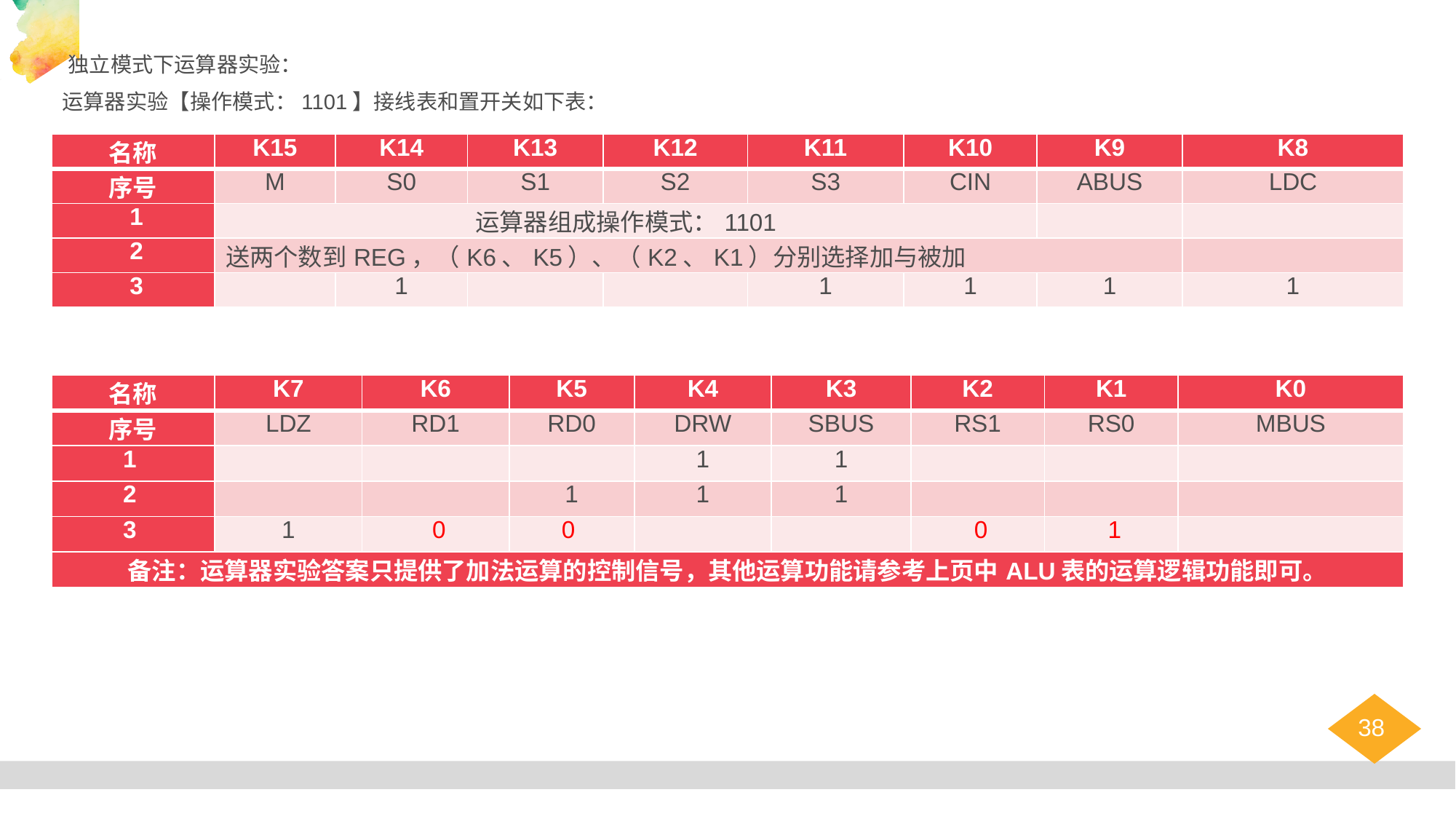

独立模式下运算器实验：
运算器实验【操作模式：1101】接线表和置开关如下表：

| 名称 | K15 | K14 | K13 | K12 | K11 | K10 | K9 | K8 |
| --- | --- | --- | --- | --- | --- | --- | --- | --- |
| 序号 | M | S0 | S1 | S2 | S3 | CIN | ABUS | LDC |
| 1 | 运算器组成操作模式：1101 |  |  |  |  |  |  |  |
| 2 | 送两个数到REG，（K6、K5）、（K2、K1）分别选择加与被加 |  |  |  |  |  |  |  |
| 3 |  | 1 |  |  | 1 | 1 | 1 | 1 |
| 名称 | K7 | K6 | K5 | K4 | K3 | K2 | K1 | K0 |
| --- | --- | --- | --- | --- | --- | --- | --- | --- |
| 序号 | LDZ | RD1 | RD0 | DRW | SBUS | RS1 | RS0 | MBUS |
| 1 |  |  |  | 1 | 1 |  |  |  |
| 2 |  |  | 1 | 1 | 1 |  |  |  |
| 3 | 1 | 0 | 0 |  |  | 0 | 1 |  |
| 备注：运算器实验答案只提供了加法运算的控制信号，其他运算功能请参考上页中ALU表的运算逻辑功能即可。 |  |  |  |  |  |  |  |  |